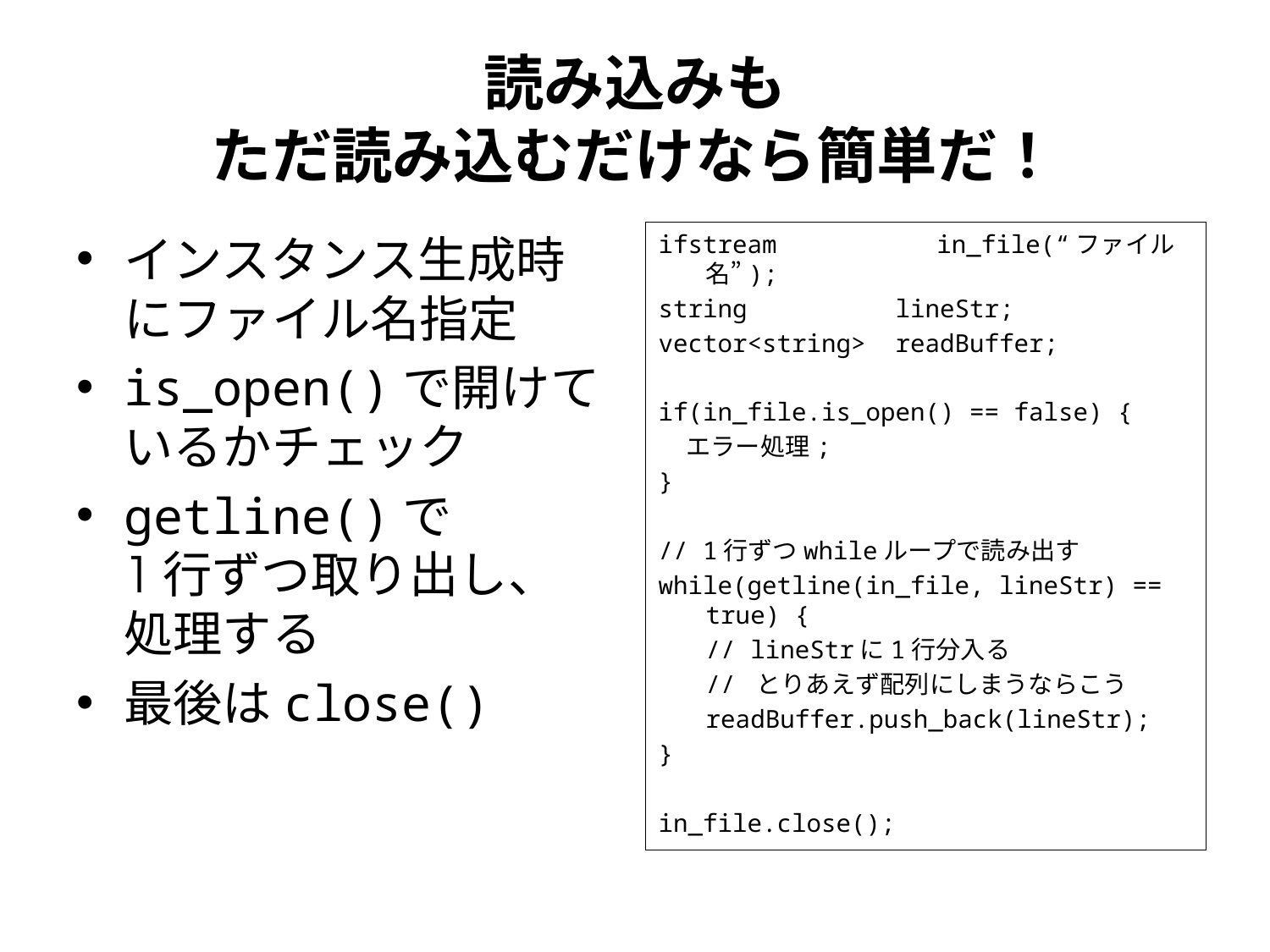

# 読み込みも ただ読み込むだけなら簡単だ！
インスタンス生成時にファイル名指定
is_open()で開けて
いるかチェック
getline()で
1行ずつ取り出し、
処理する
最後はclose()

ifstream	       in_file(“ファイル名”);
string          lineStr;
vector<string>  readBuffer;

if(in_file.is_open() == false) {
    エラー処理;
}

// 1行ずつwhileループで読み出す
while(getline(in_file, lineStr) == true) {
	// lineStrに1行分入る
	// とりあえず配列にしまうならこう
	readBuffer.push_back(lineStr);
}

in_file.close();